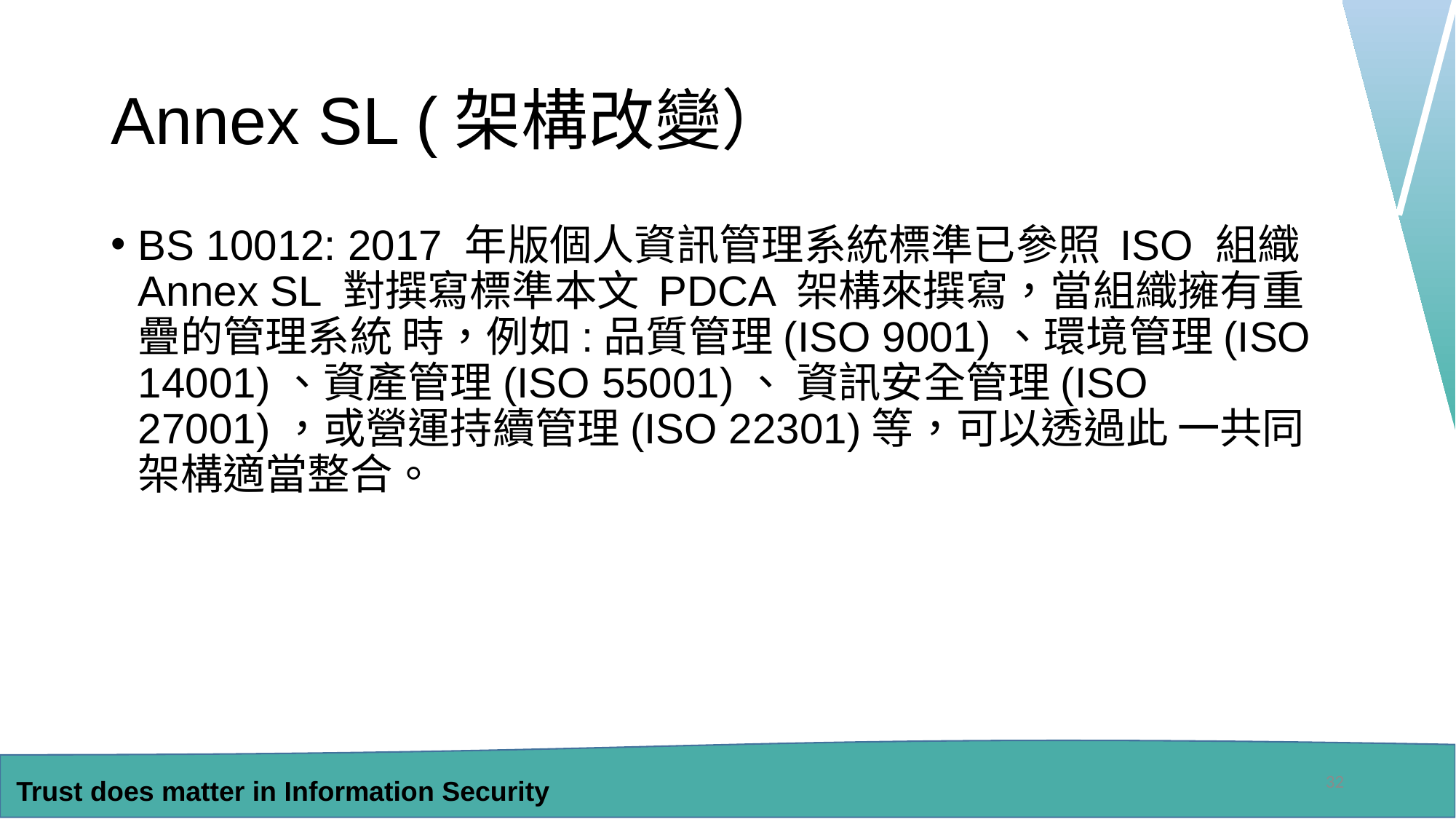

# Annex SL (架構改變）
BS 10012: 2017 年版個人資訊管理系統標準已參照 ISO 組織 Annex SL 對撰寫標準本文 PDCA 架構來撰寫，當組織擁有重疊的管理系統 時，例如:品質管理(ISO 9001)、環境管理(ISO 14001)、資產管理(ISO 55001)、 資訊安全管理(ISO 27001)，或營運持續管理(ISO 22301)等，可以透過此 一共同架構適當整合。
32